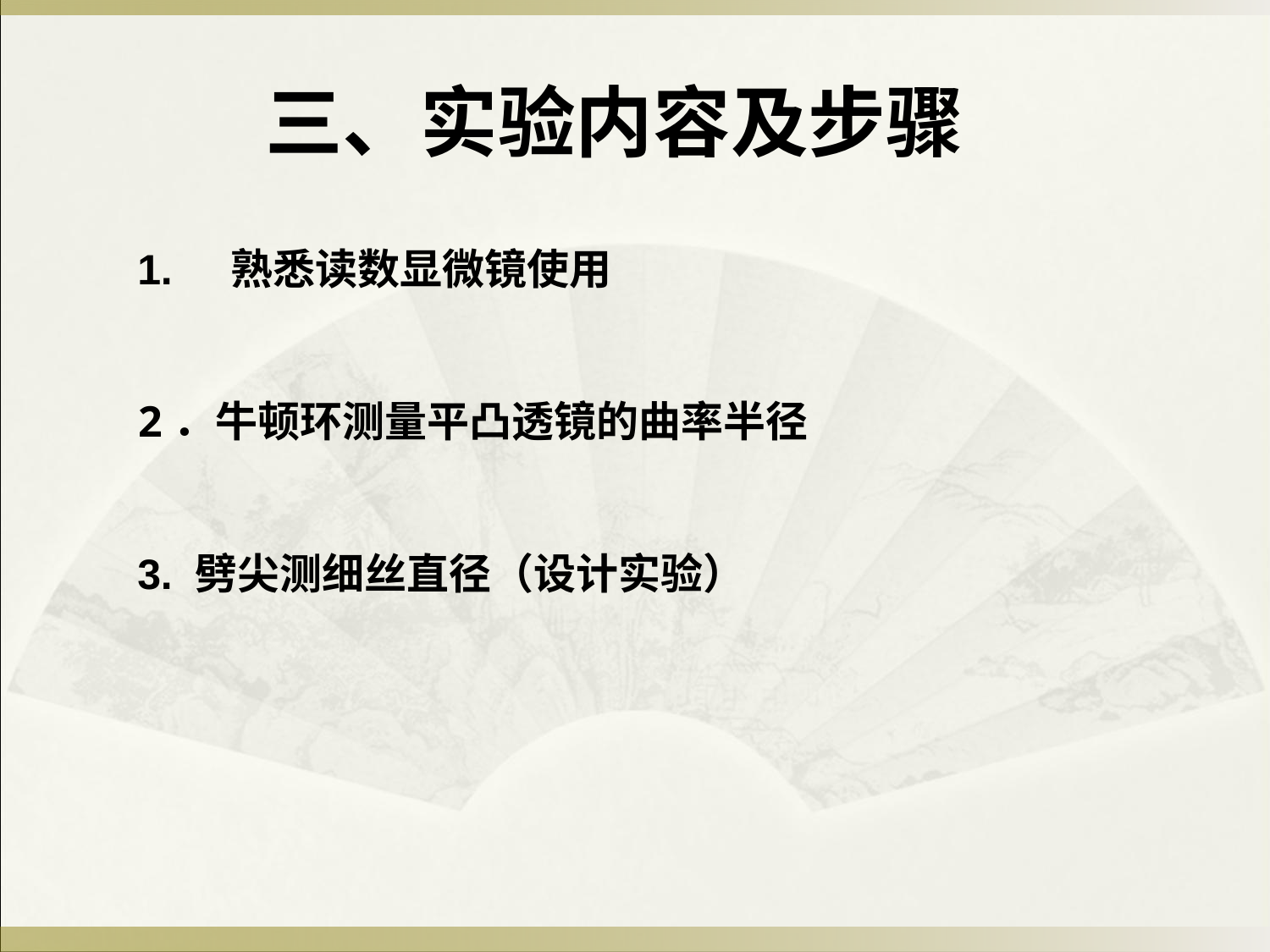

三、实验内容及步骤
1.    熟悉读数显微镜使用

2．牛顿环测量平凸透镜的曲率半径

3. 劈尖测细丝直径（设计实验）